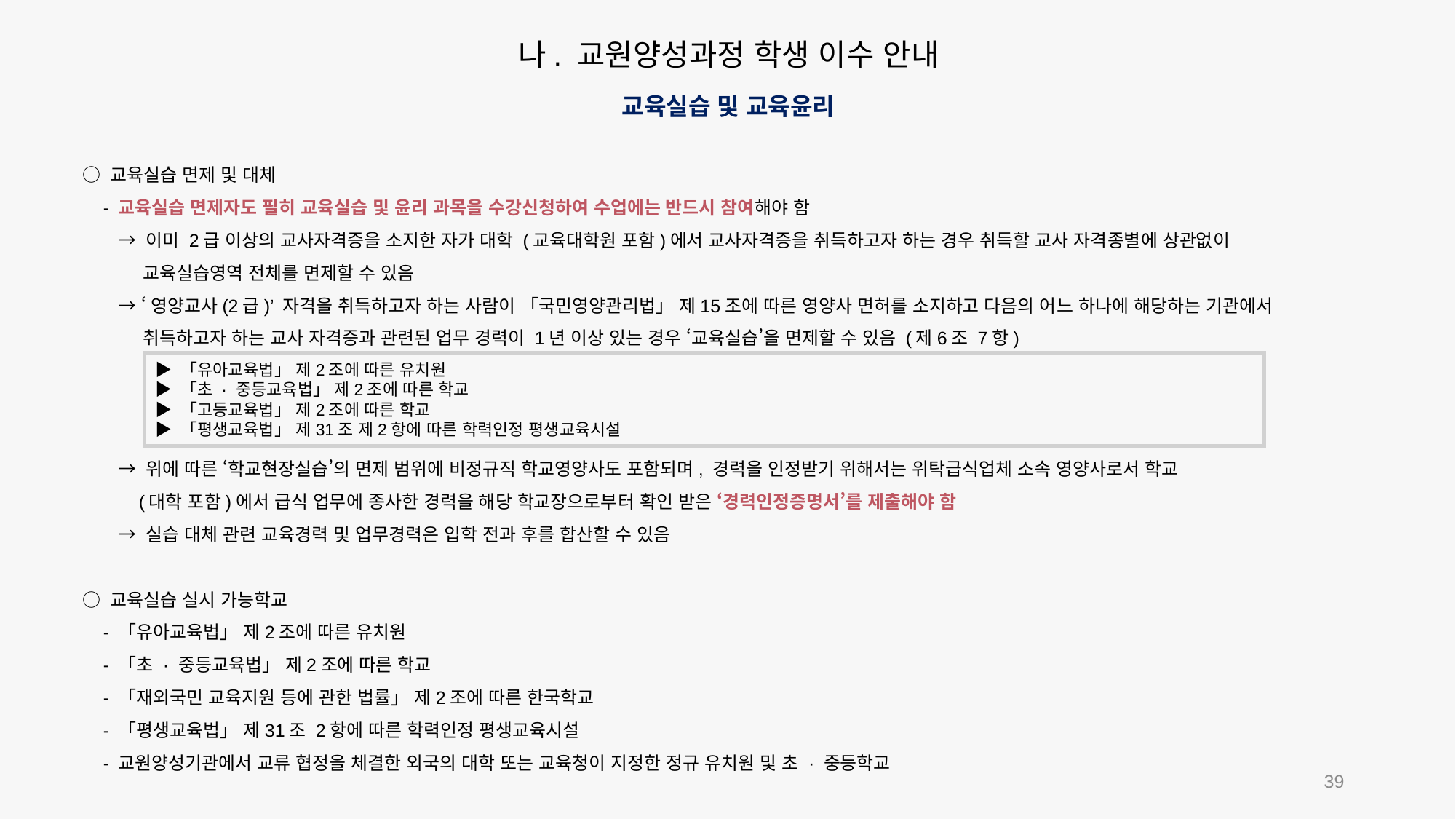

나. 교원양성과정 학생 이수 안내
교육실습 및 교육윤리
○ 교육실습 면제 및 대체
    - 교육실습 면제자도 필히 교육실습 및 윤리 과목을 수강신청하여 수업에는 반드시 참여해야 함
       → 이미 2급 이상의 교사자격증을 소지한 자가 대학 (교육대학원 포함)에서 교사자격증을 취득하고자 하는 경우 취득할 교사 자격종별에 상관없이
           교육실습영역 전체를 면제할 수 있음
       → ‘영양교사(2급)’ 자격을 취득하고자 하는 사람이 「국민영양관리법」 제15조에 따른 영양사 면허를 소지하고 다음의 어느 하나에 해당하는 기관에서
           취득하고자 하는 교사 자격증과 관련된 업무 경력이 1년 이상 있는 경우 ‘교육실습’을 면제할 수 있음 (제6조 7항)

       → 위에 따른 ‘학교현장실습’의 면제 범위에 비정규직 학교영양사도 포함되며, 경력을 인정받기 위해서는 위탁급식업체 소속 영양사로서 학교
           (대학 포함)에서 급식 업무에 종사한 경력을 해당 학교장으로부터 확인 받은 ‘경력인정증명서’를 제출해야 함
       → 실습 대체 관련 교육경력 및 업무경력은 입학 전과 후를 합산할 수 있음

○ 교육실습 실시 가능학교
    - 「유아교육법」 제2조에 따른 유치원
    - 「초 · 중등교육법」 제2조에 따른 학교
    - 「재외국민 교육지원 등에 관한 법률」 제2조에 따른 한국학교
    - 「평생교육법」 제31조 2항에 따른 학력인정 평생교육시설
    - 교원양성기관에서 교류 협정을 체결한 외국의 대학 또는 교육청이 지정한 정규 유치원 및 초 · 중등학교

▶ 「유아교육법」 제2조에 따른 유치원
▶ 「초 · 중등교육법」 제2조에 따른 학교
▶ 「고등교육법」 제2조에 따른 학교
▶ 「평생교육법」 제31조 제2항에 따른 학력인정 평생교육시설
39